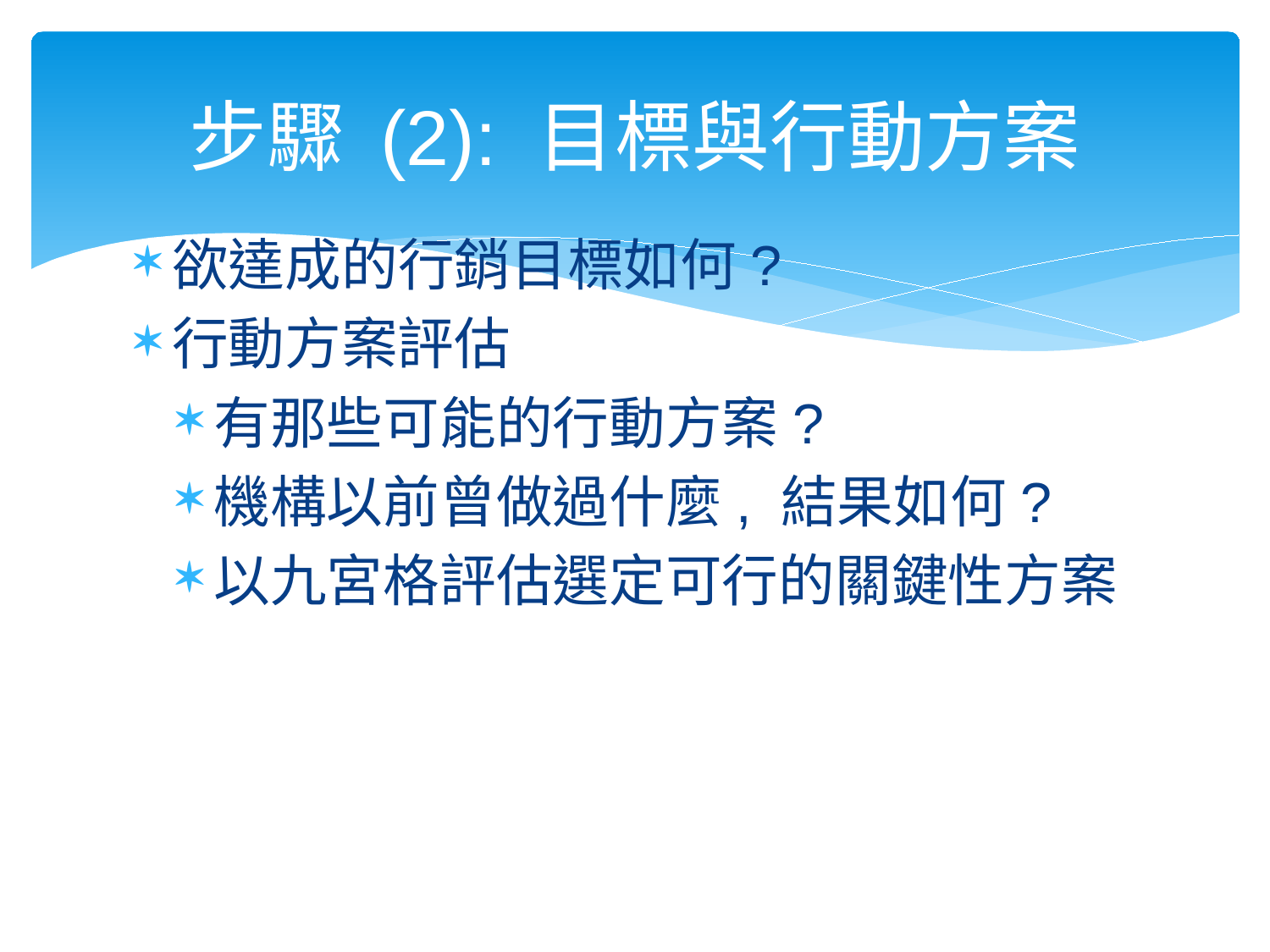

# 步驟 (2): 目標與行動方案
欲達成的行銷目標如何?
行動方案評估
有那些可能的行動方案?
機構以前曾做過什麼, 結果如何?
以九宮格評估選定可行的關鍵性方案